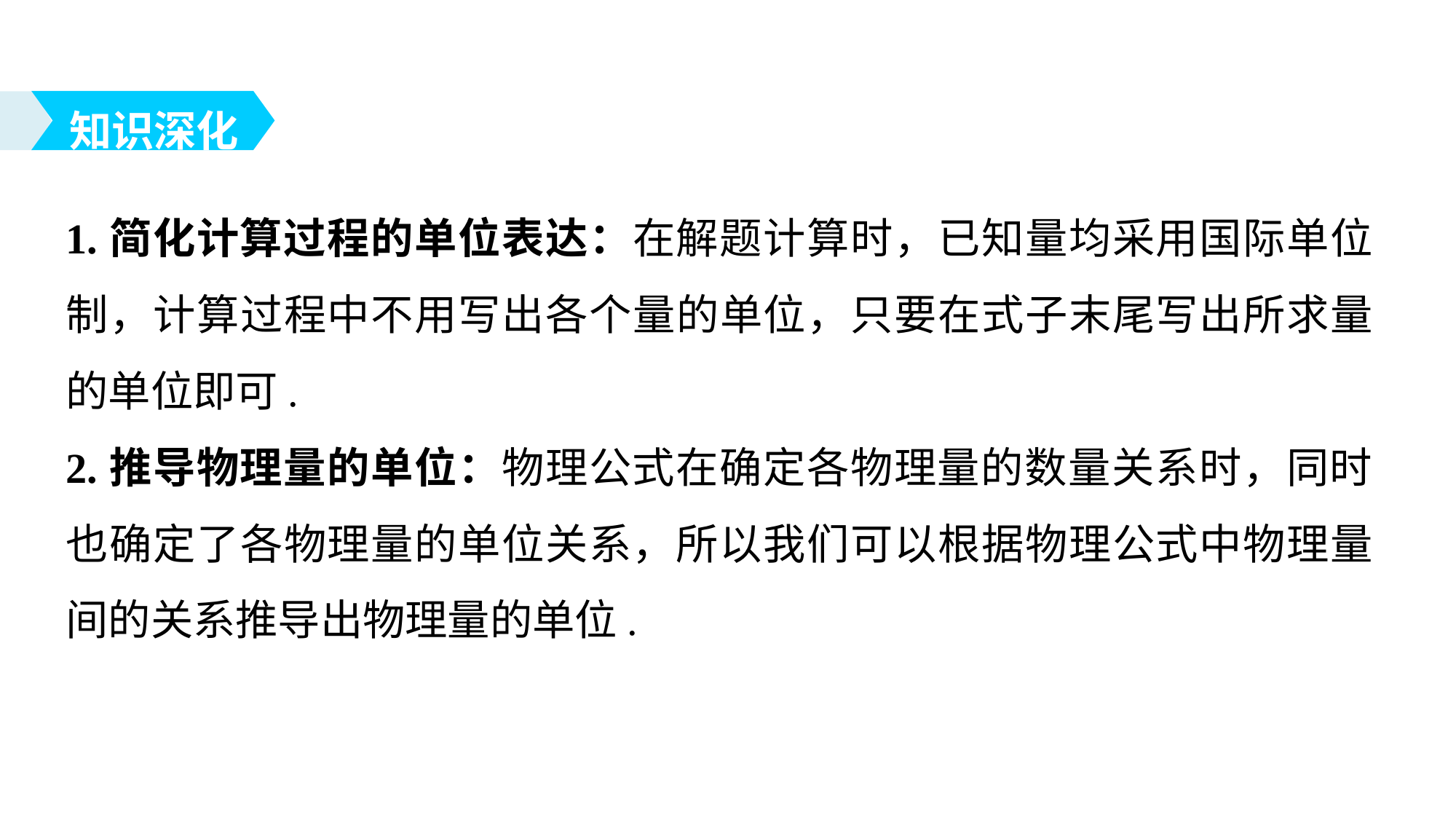

知识深化

1.简化计算过程的单位表达：在解题计算时，已知量均采用国际单位制，计算过程中不用写出各个量的单位，只要在式子末尾写出所求量的单位即可.
2.推导物理量的单位：物理公式在确定各物理量的数量关系时，同时也确定了各物理量的单位关系，所以我们可以根据物理公式中物理量间的关系推导出物理量的单位.